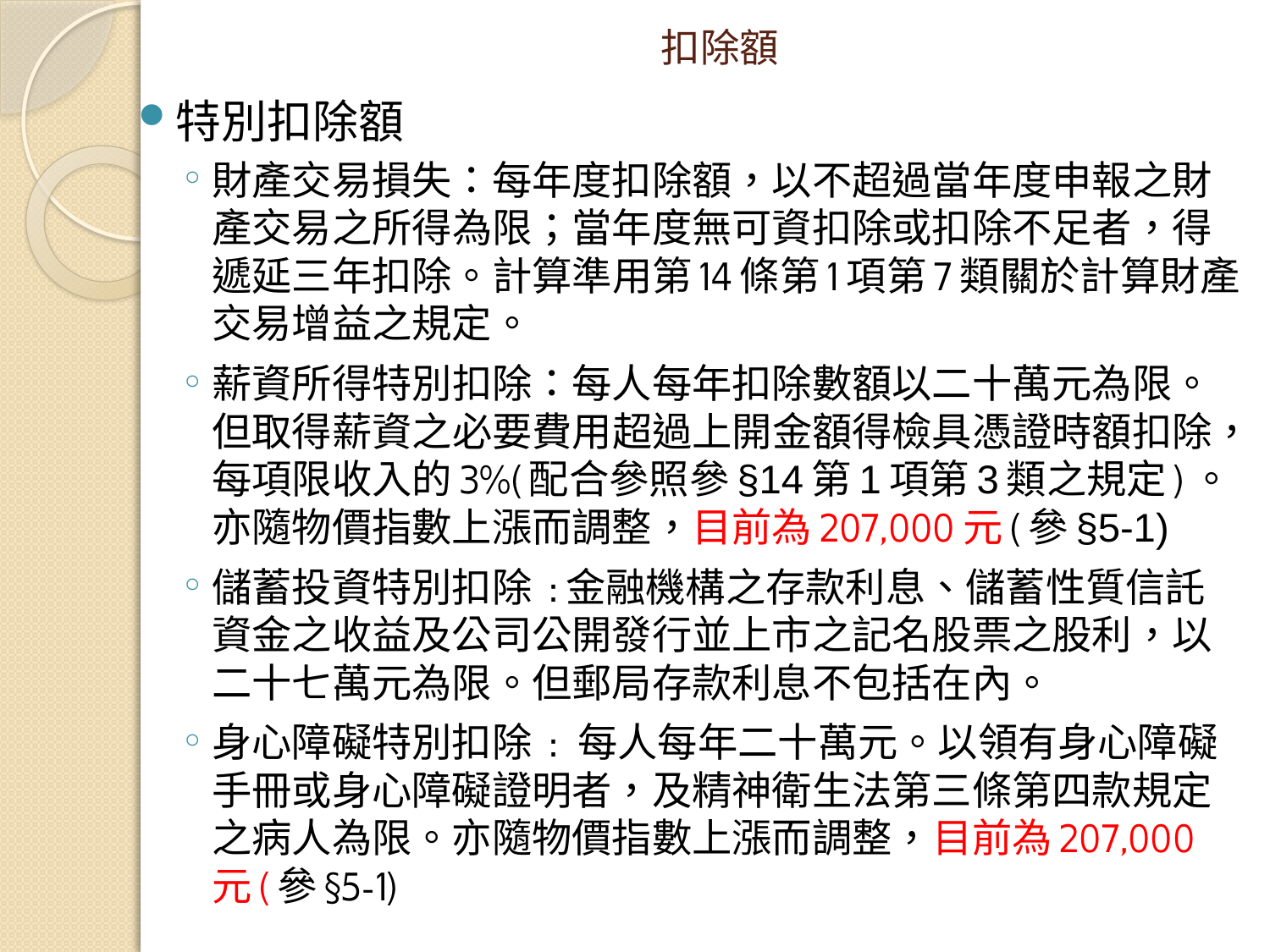

# 扣除額
特別扣除額
財產交易損失：每年度扣除額，以不超過當年度申報之財產交易之所得為限；當年度無可資扣除或扣除不足者，得遞延三年扣除。計算準用第14條第1項第7類關於計算財產交易增益之規定。
薪資所得特別扣除：每人每年扣除數額以二十萬元為限。但取得薪資之必要費用超過上開金額得檢具憑證時額扣除，每項限收入的3%(配合參照參§14第1項第3類之規定)。亦隨物價指數上漲而調整，目前為207,000元(參§5-1)
儲蓄投資特別扣除 :金融機構之存款利息、儲蓄性質信託資金之收益及公司公開發行並上市之記名股票之股利，以二十七萬元為限。但郵局存款利息不包括在內。
身心障礙特別扣除 : 每人每年二十萬元。以領有身心障礙手冊或身心障礙證明者，及精神衛生法第三條第四款規定之病人為限。亦隨物價指數上漲而調整，目前為207,000元(參§5-1)